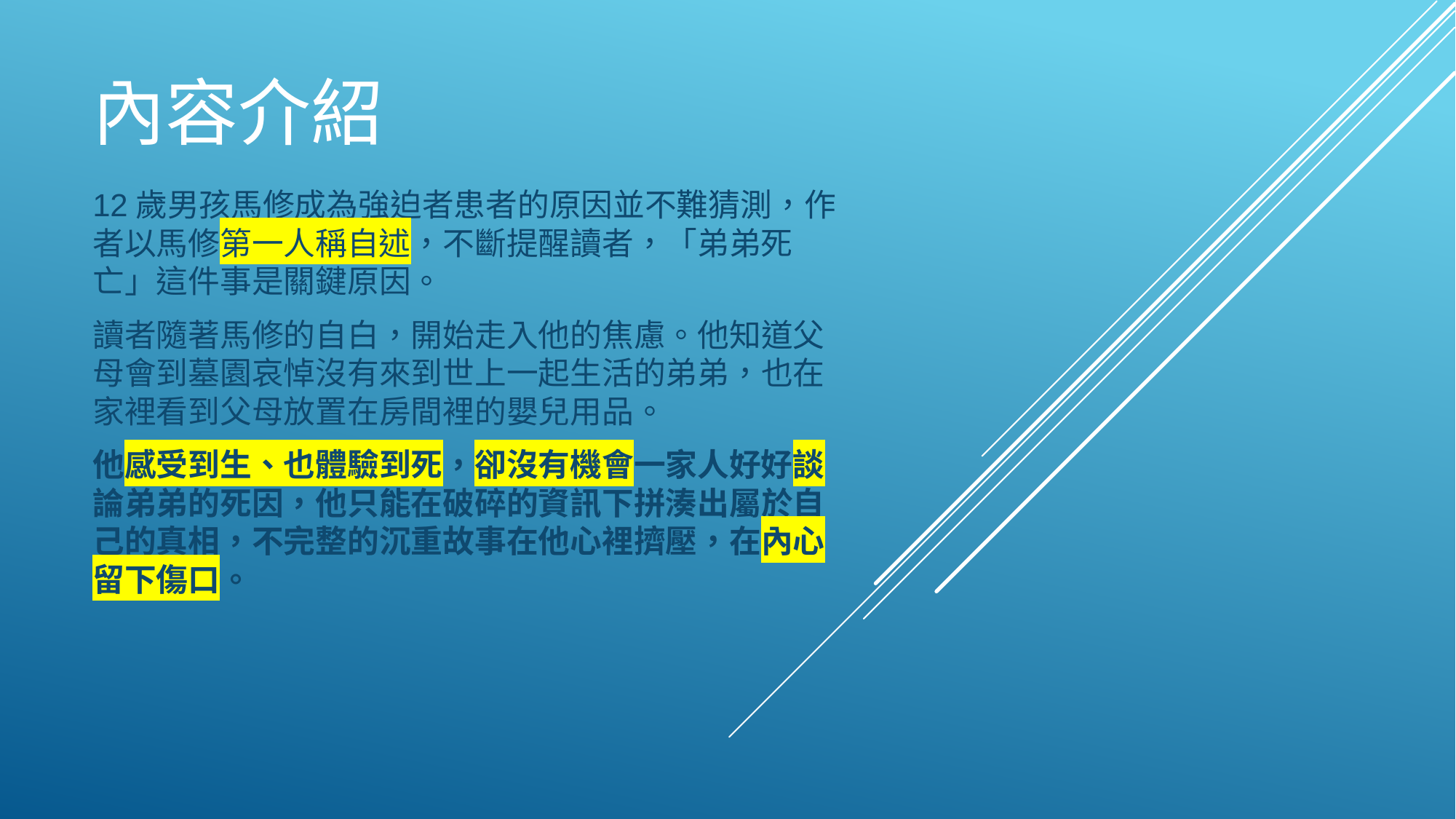

# 內容介紹
12歲男孩馬修成為強迫者患者的原因並不難猜測，作者以馬修第一人稱自述，不斷提醒讀者，「弟弟死亡」這件事是關鍵原因。
讀者隨著馬修的自白，開始走入他的焦慮。他知道父母會到墓園哀悼沒有來到世上一起生活的弟弟，也在家裡看到父母放置在房間裡的嬰兒用品。
他感受到生、也體驗到死，卻沒有機會一家人好好談論弟弟的死因，他只能在破碎的資訊下拼湊出屬於自己的真相，不完整的沉重故事在他心裡擠壓，在內心留下傷口。